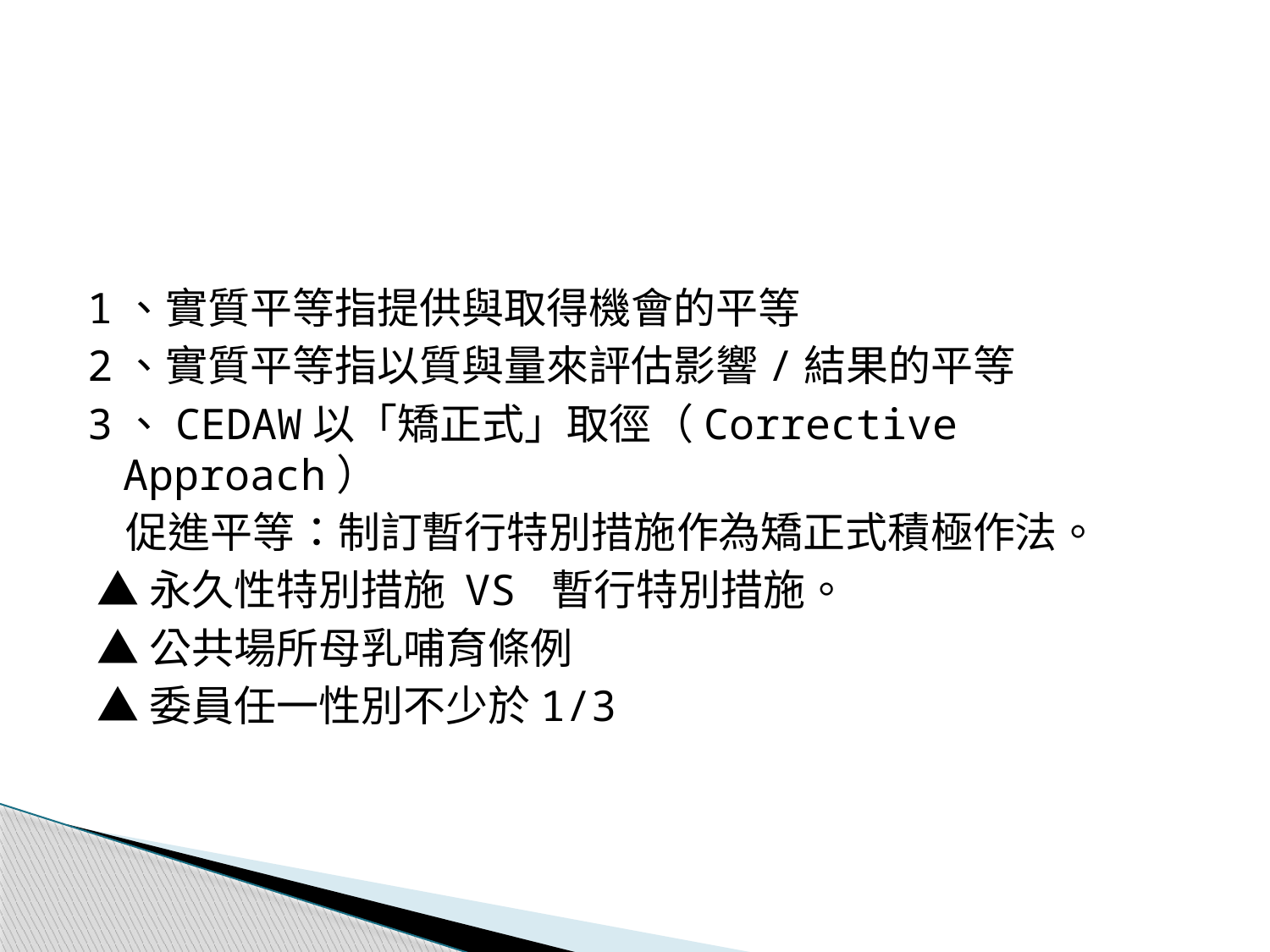

#
1、實質平等指提供與取得機會的平等
2、實質平等指以質與量來評估影響/結果的平等
3、CEDAW以「矯正式」取徑（Corrective Approach）
   促進平等：制訂暫行特別措施作為矯正式積極作法。
 ▲永久性特別措施 VS 暫行特別措施。
 ▲公共場所母乳哺育條例
 ▲委員任一性別不少於1/3